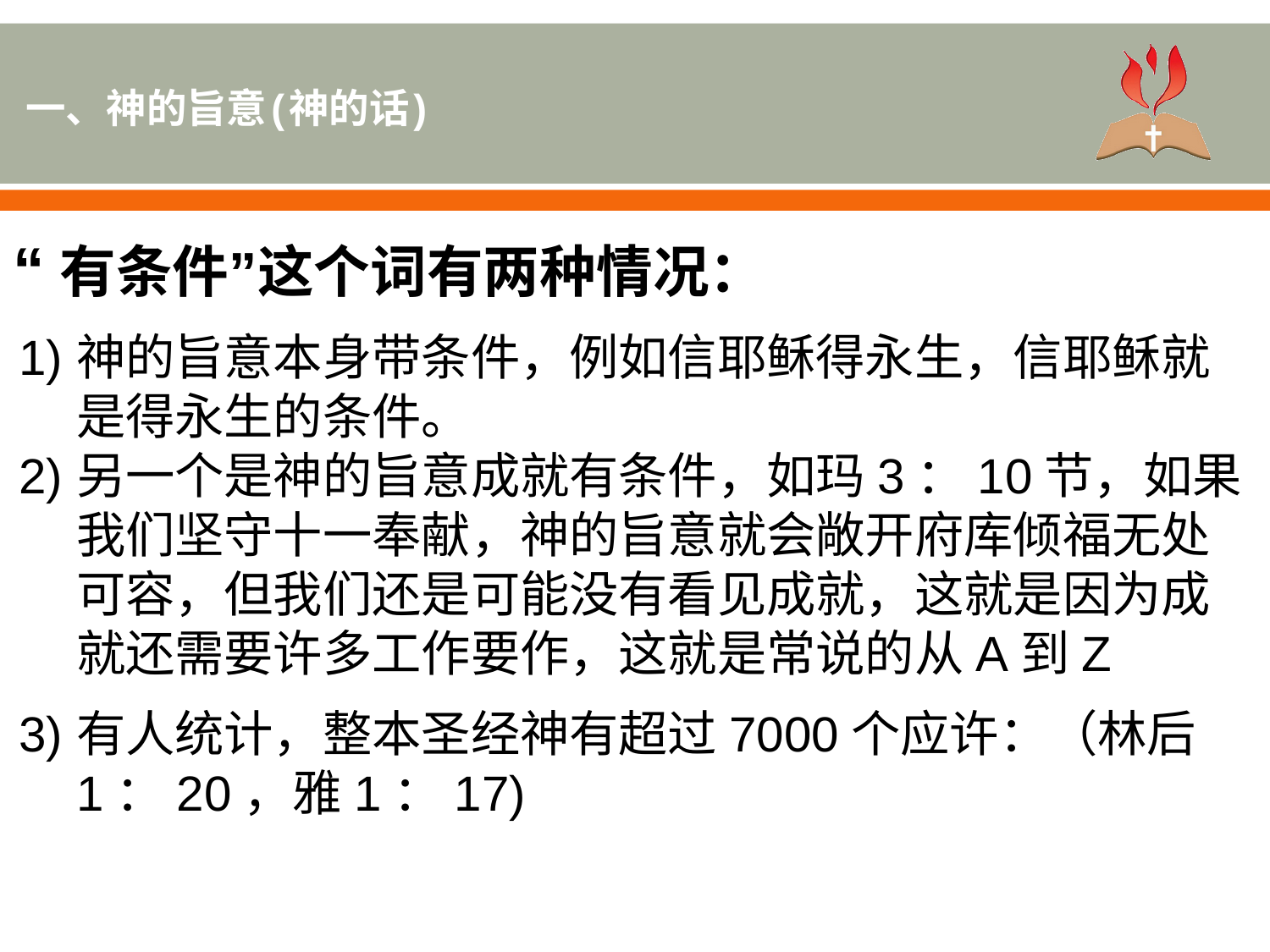

一、神的旨意(神的话)
“有条件”这个词有两种情况：
神的旨意本身带条件，例如信耶稣得永生，信耶稣就是得永生的条件。
另一个是神的旨意成就有条件，如玛3：10节，如果我们坚守十一奉献，神的旨意就会敞开府库倾福无处可容，但我们还是可能没有看见成就，这就是因为成就还需要许多工作要作，这就是常说的从A到Z
有人统计，整本圣经神有超过7000个应许：（林后1：20，雅1：17)